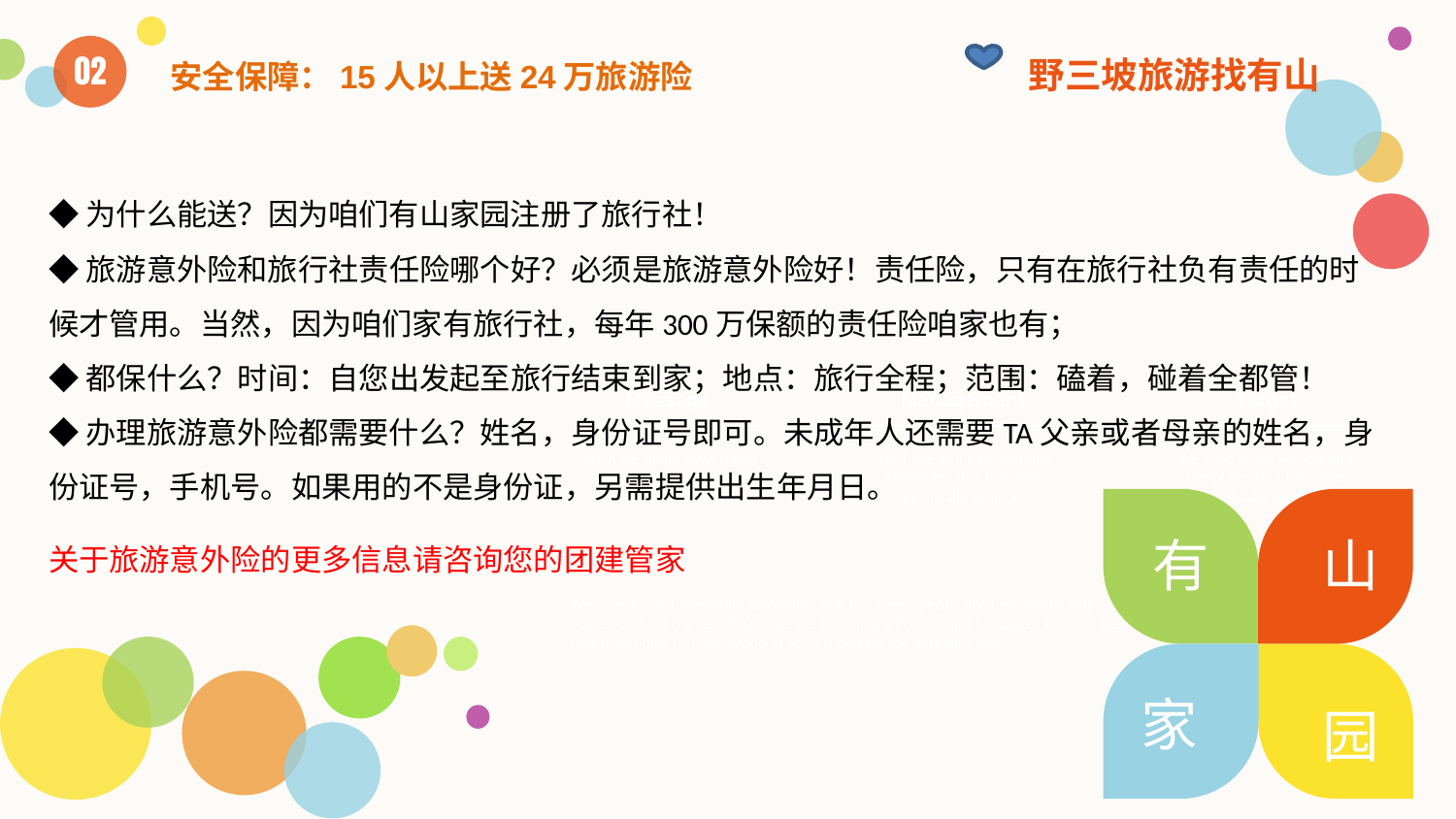

野三坡旅游找有山
02
安全保障：15人以上送24万旅游险

◆为什么能送？因为咱们有山家园注册了旅行社！
◆旅游意外险和旅行社责任险哪个好？必须是旅游意外险好！责任险，只有在旅行社负有责任的时候才管用。当然，因为咱们家有旅行社，每年300万保额的责任险咱家也有；
◆都保什么？时间：自您出发起至旅行结束到家；地点：旅行全程；范围：磕着，碰着全都管！
◆办理旅游意外险都需要什么？姓名，身份证号即可。未成年人还需要TA父亲或者母亲的姓名，身份证号，手机号。如果用的不是身份证，另需提供出生年月日。

关于旅游意外险的更多信息请咨询您的团建管家

Message
Management
Target

We have many PowerPoint templates that has been specifically designed.
We have many PowerPoint templates that has been specifically designed.
We have many PowerPoint templates that has been specifically designed.

有
山
We have many PowerPoint templates that has been specifically designed to help anyone that is stepping into the world of PowerPoint for the very first time. We have many PowerPoint templates that has been specifically designed to help anyone that is stepping into the world of PowerPoint for the very first time.

家
园